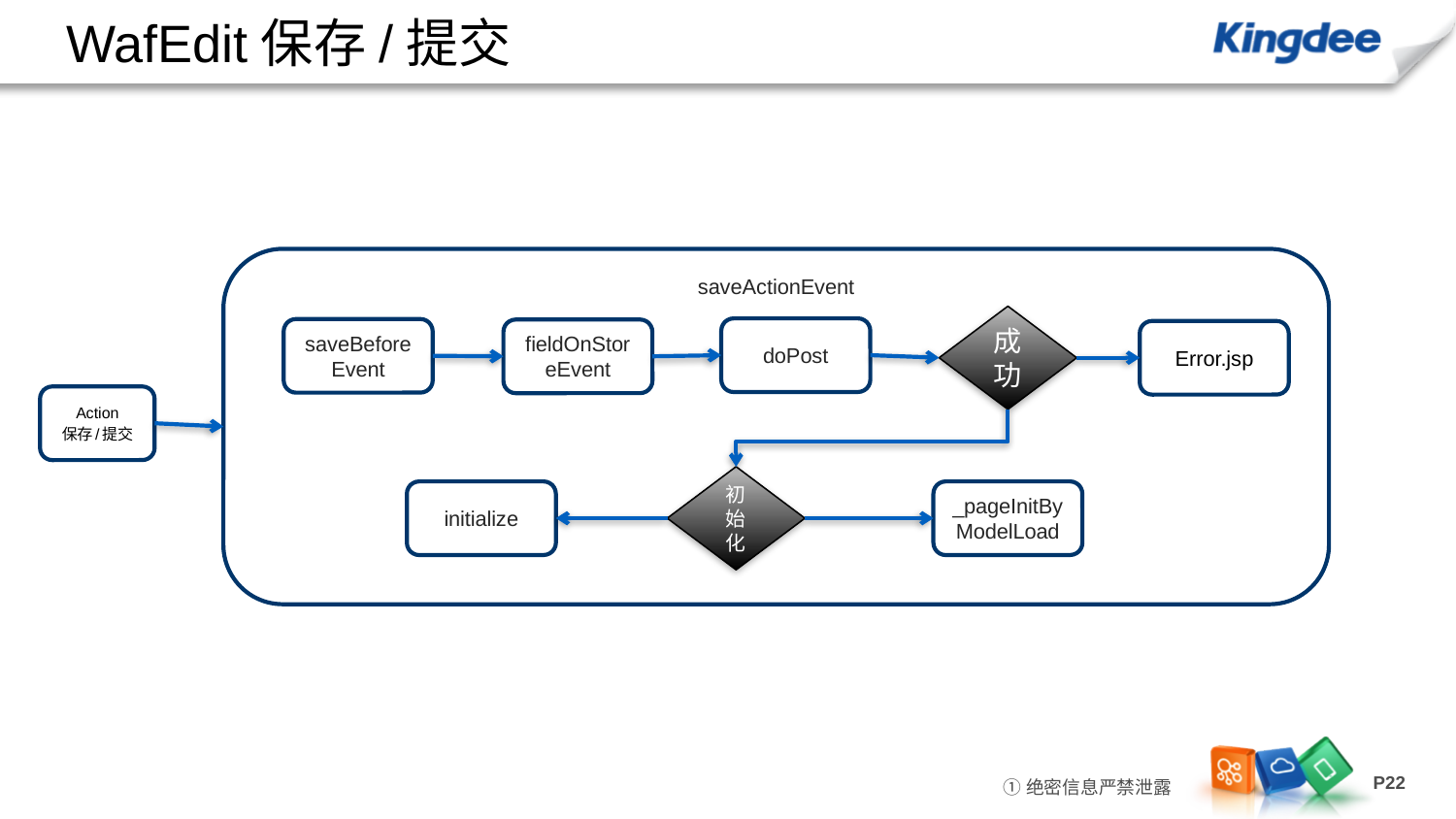

# WafEdit保存/提交
saveActionEvent
成功
doPost
saveBeforeEvent
fieldOnStoreEvent
Error.jsp
Action
保存/提交
初始化
initialize
_pageInitByModelLoad